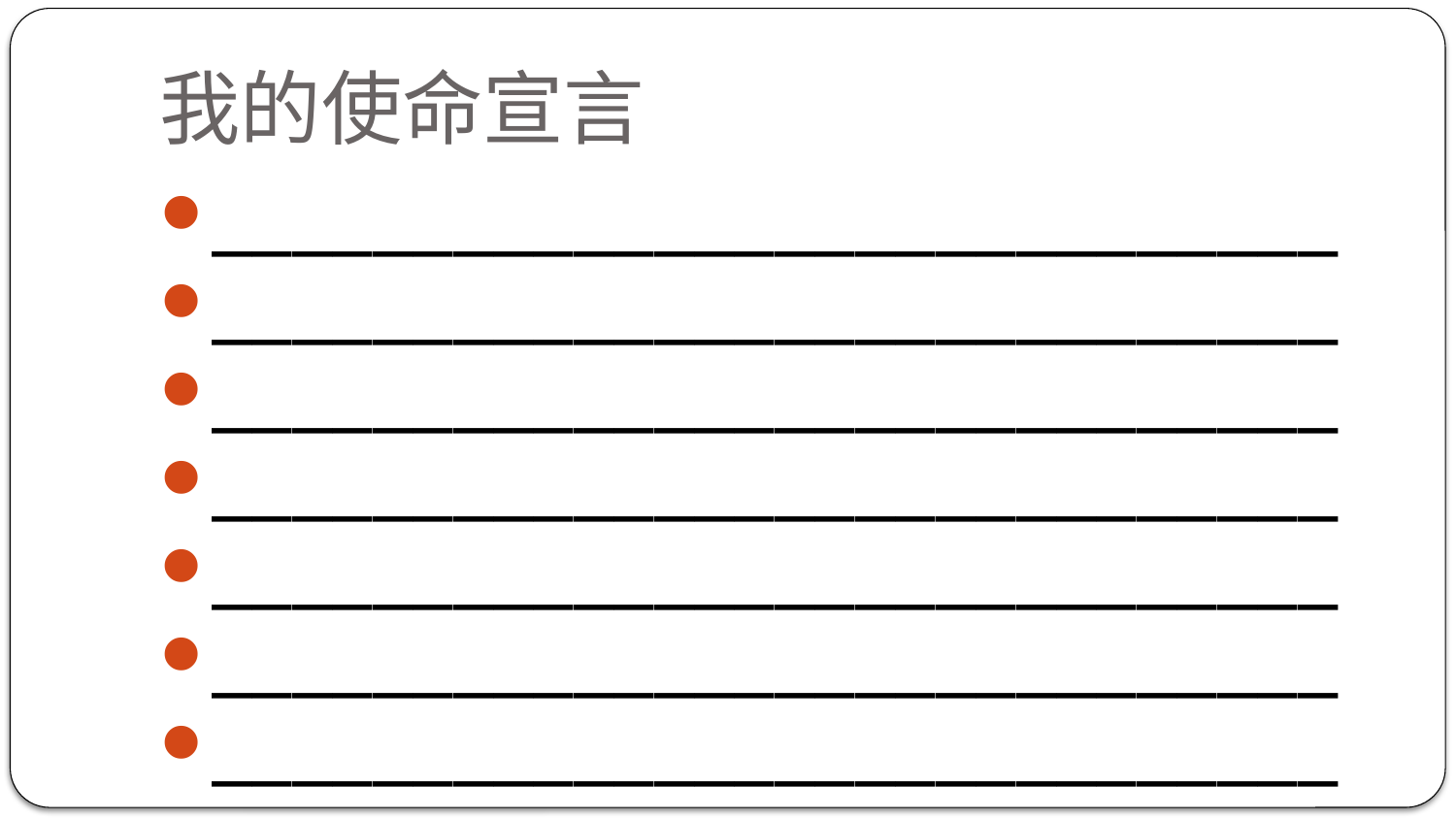

# 我的使命宣言
____________________________
____________________________
____________________________
____________________________
____________________________
____________________________
____________________________